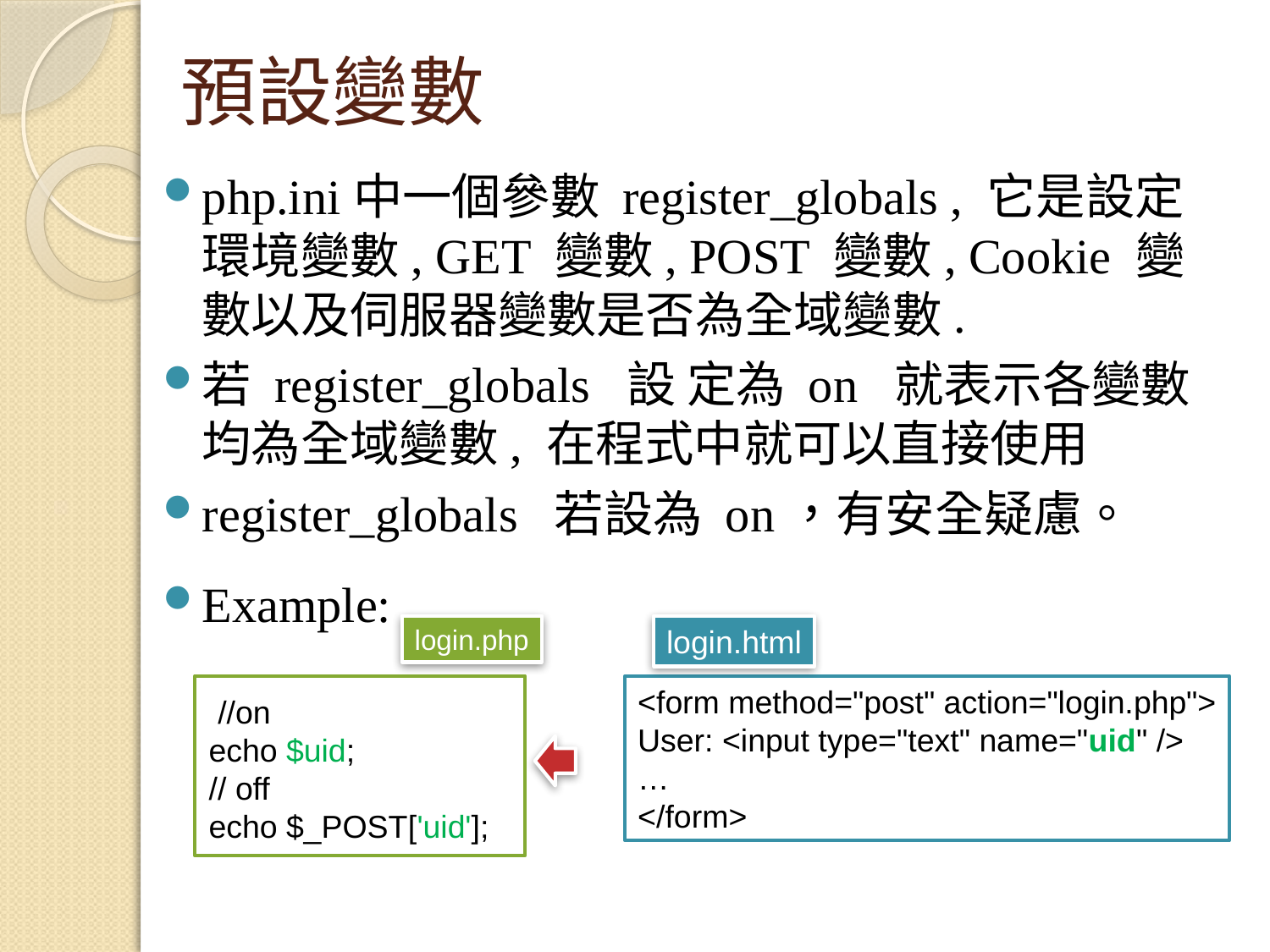

# 預設變數
php.ini中一個參數 register_globals , 它是設定環境變數, GET 變數, POST 變數, Cookie 變數以及伺服器變數是否為全域變數.
若 register_globals  設 定為 on  就表示各變數均為全域變數, 在程式中就可以直接使用
register_globals  若設為 on，有安全疑慮。
Example:

login.php
login.html

<form method="post" action="login.php">
User: <input type="text" name="uid" />
…
</form>
 //on
echo $uid;
// off
echo $_POST['uid'];